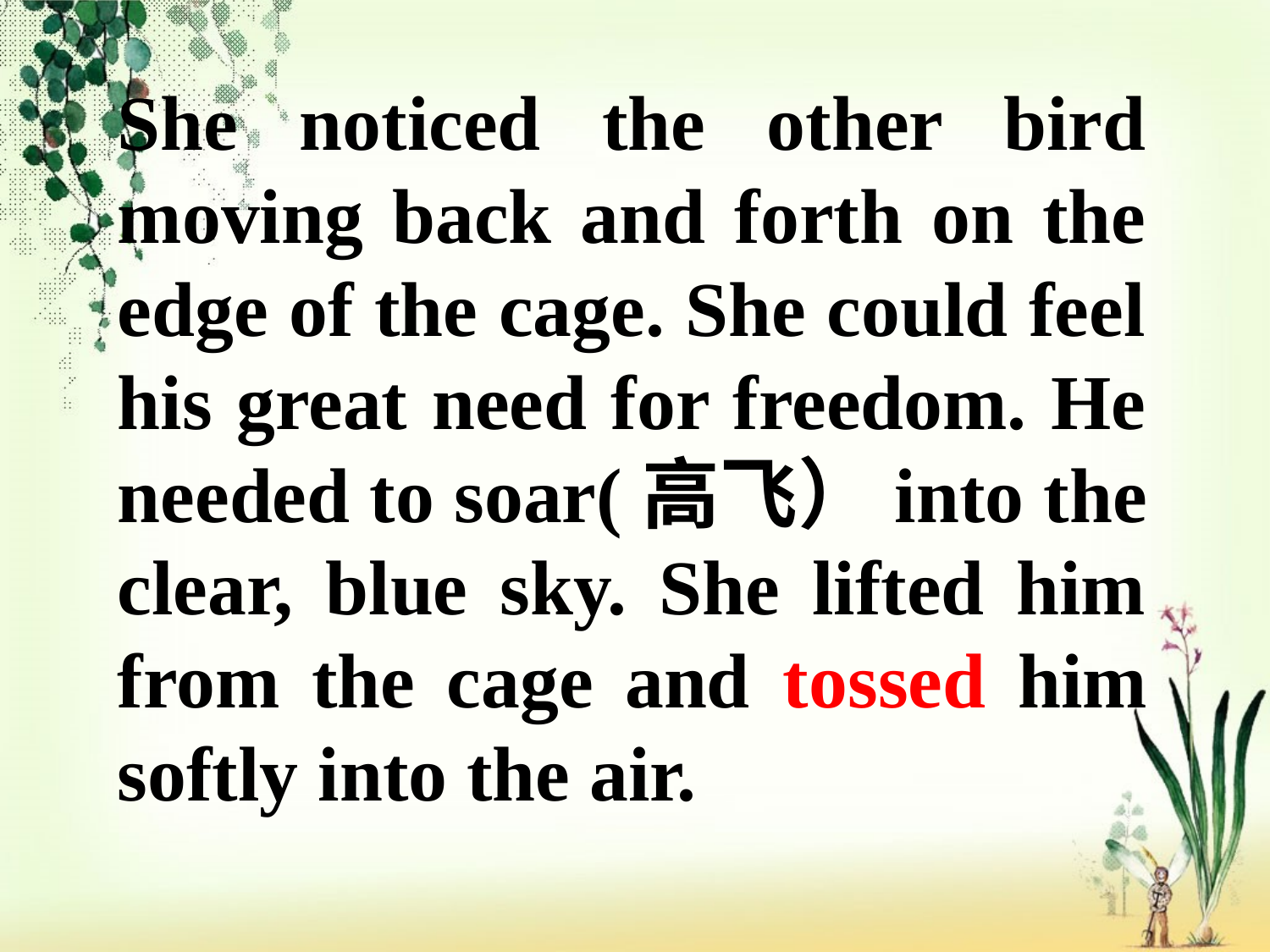

She noticed the other bird moving back and forth on the edge of the cage. She could feel his great need for freedom. He needed to soar(高飞）into the clear, blue sky. She lifted him from the cage and tossed him softly into the air.